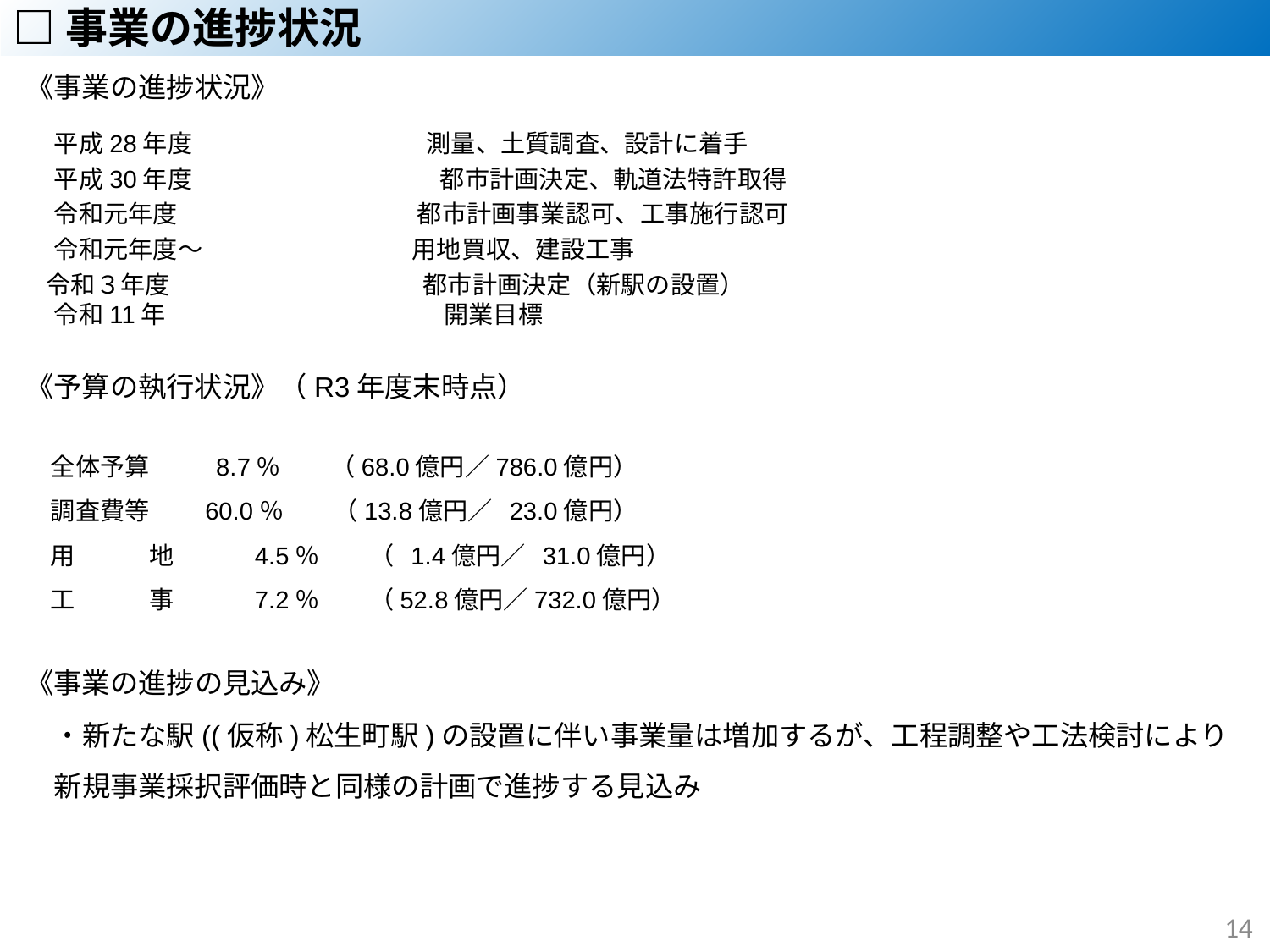

□事業の進捗状況

《事業の進捗状況》
　平成28年度　 　 　　　　　　　測量、土質調査、設計に着手
　平成30年度　　　　　　　　　　都市計画決定、軌道法特許取得
　令和元年度　　　　　　   　　　都市計画事業認可、工事施行認可
　令和元年度～　　　　　　  　　用地買収、建設工事
  令和３年度　　　　　　　　　　 都市計画決定（新駅の設置）
　令和11年　　　　 　　　　　　　開業目標
《予算の執行状況》（R3年度末時点）
　全体予算　　  8.7％　　（68.0億円／786.0億円）
　調査費等　　60.0％　　（13.8億円／  23.0億円）
　用　　　地　　　4.5％　　（  1.4億円／  31.0億円）
　工　　　事　　　7.2％　　（52.8億円／732.0億円）
《事業の進捗の見込み》
　・新たな駅((仮称)松生町駅)の設置に伴い事業量は増加するが、工程調整や工法検討により
　新規事業採択評価時と同様の計画で進捗する見込み
14